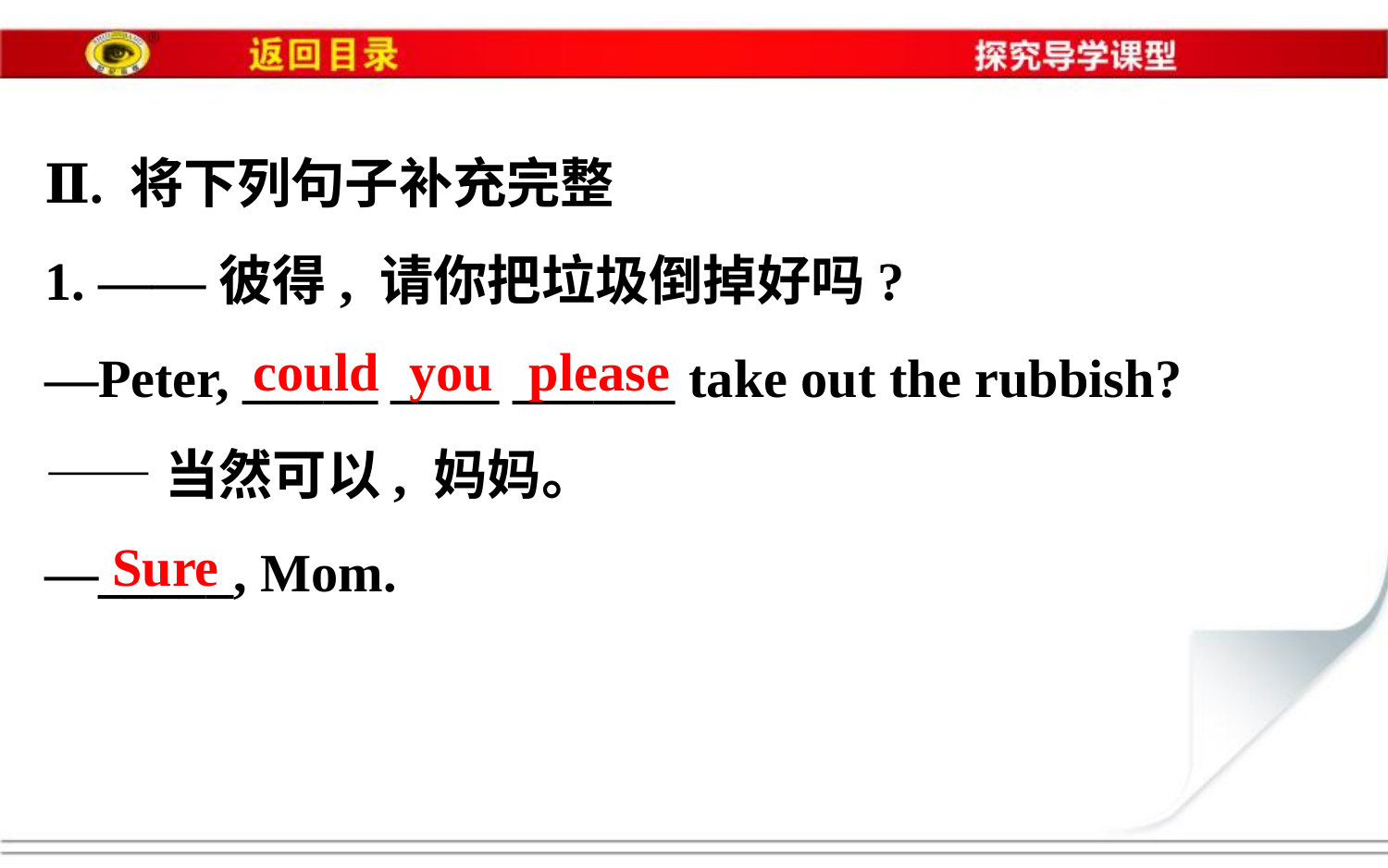

Ⅱ. 将下列句子补充完整
1. ——彼得, 请你把垃圾倒掉好吗?
—Peter, _____ ____ ______ take out the rubbish?
——当然可以, 妈妈。
—_____, Mom.
could
you
please
Sure